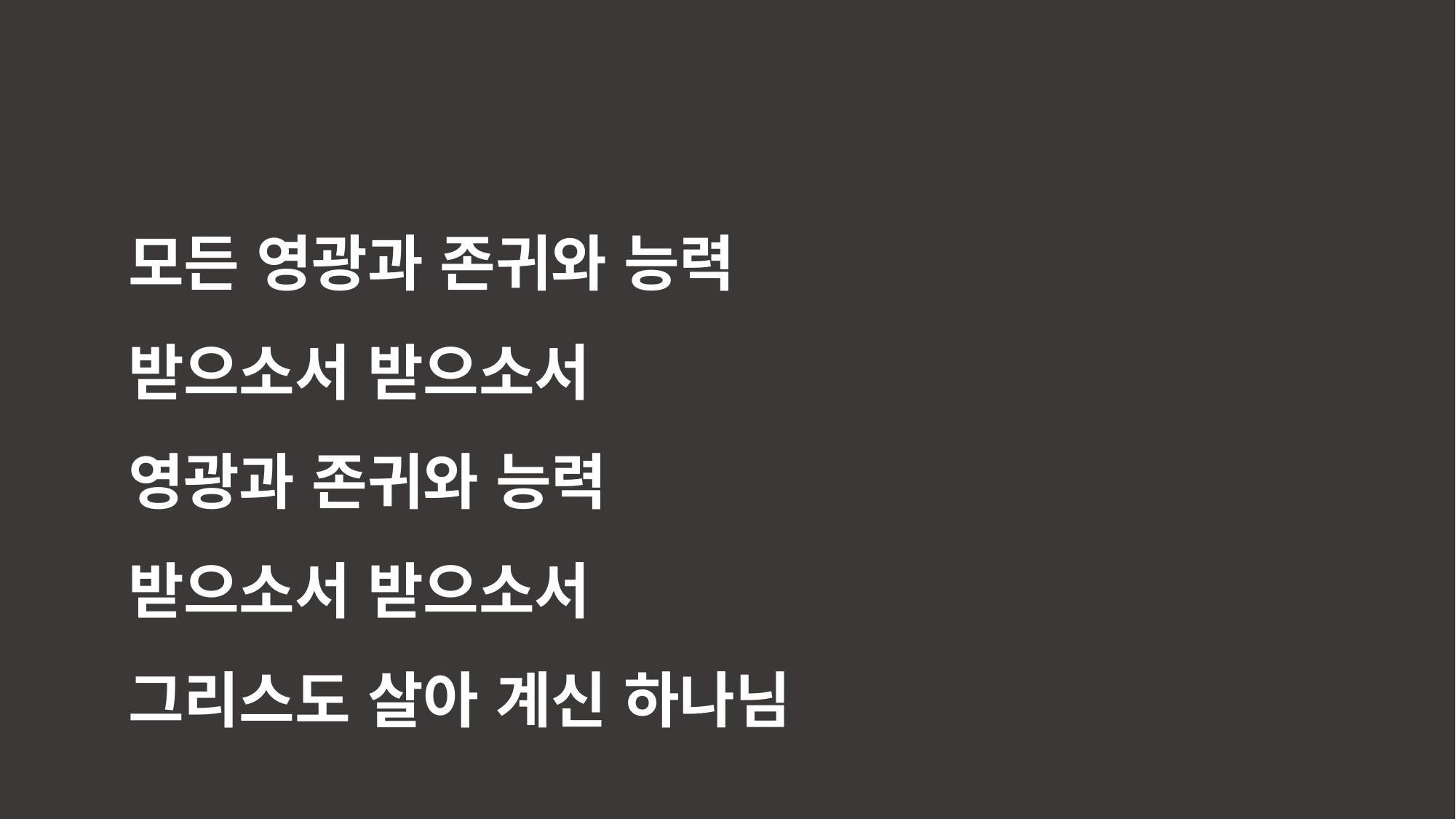

모든 영광과 존귀와 능력
받으소서 받으소서
영광과 존귀와 능력
받으소서 받으소서
그리스도 살아 계신 하나님